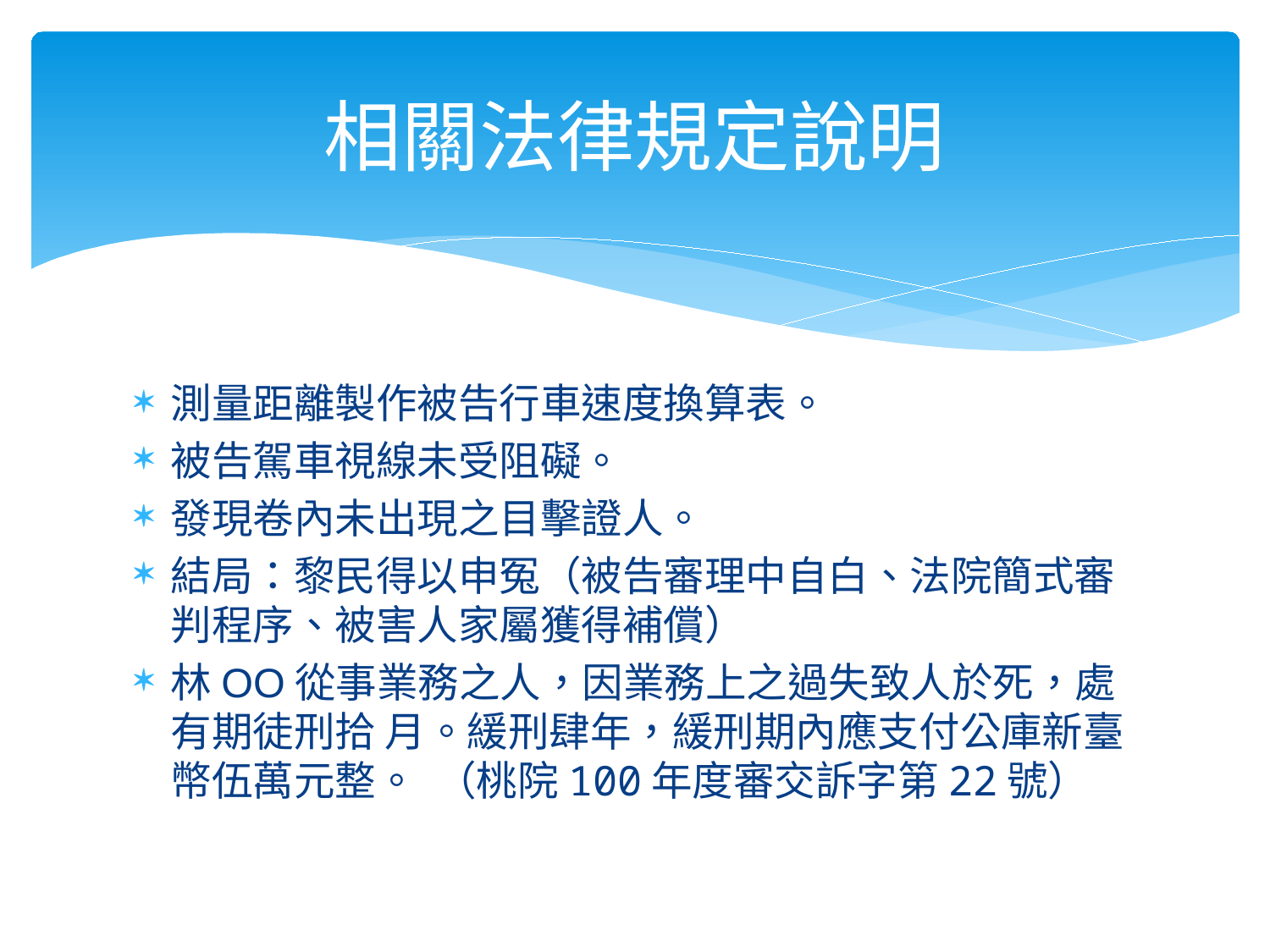

# 相關法律規定說明
測量距離製作被告行車速度換算表。
被告駕車視線未受阻礙。
發現卷內未出現之目擊證人。
結局：黎民得以申冤（被告審理中自白、法院簡式審判程序、被害人家屬獲得補償）
林OO從事業務之人，因業務上之過失致人於死，處有期徒刑拾 月。緩刑肆年，緩刑期內應支付公庫新臺幣伍萬元整。  （桃院100年度審交訴字第22號）